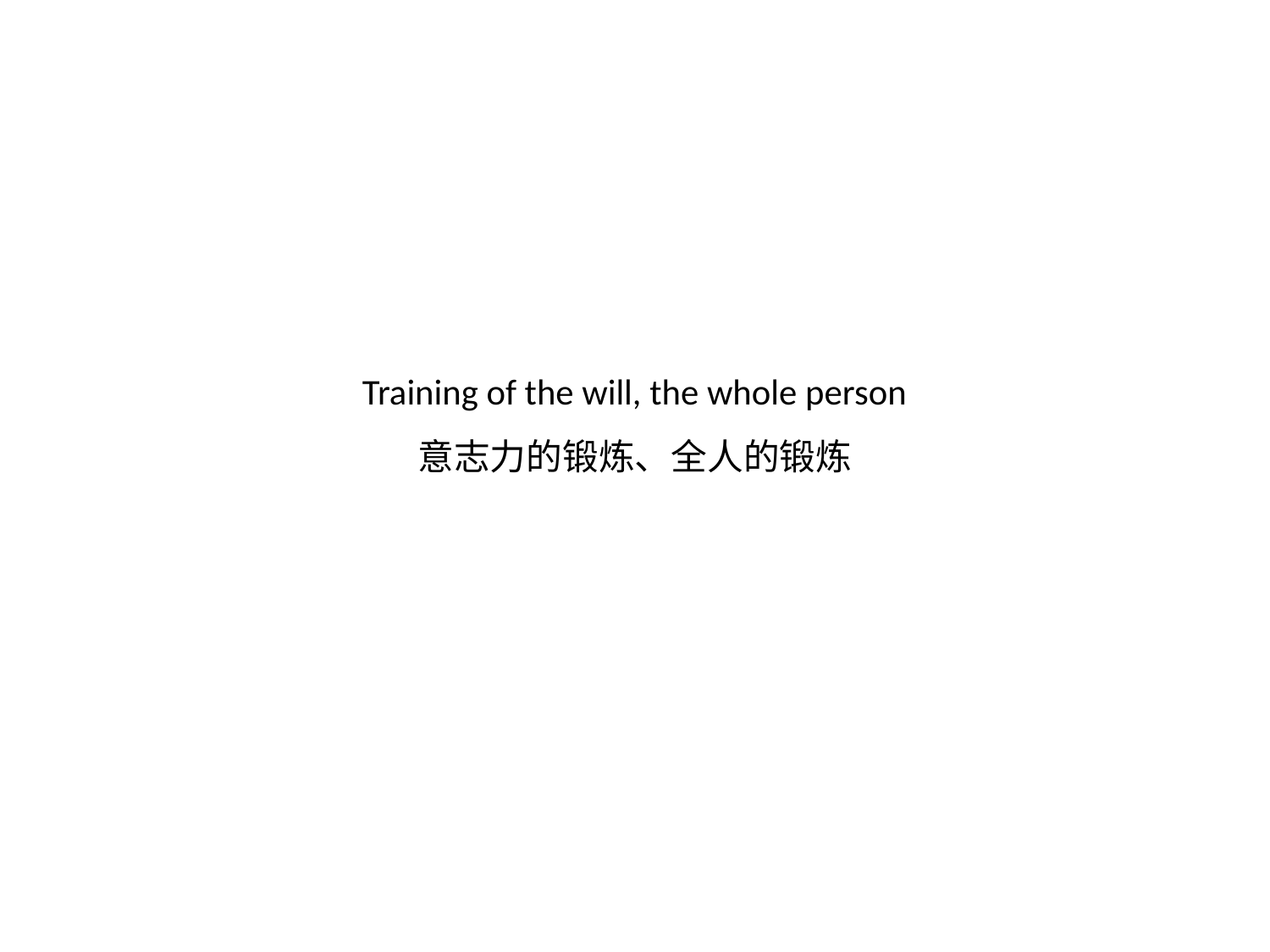

# Training of the will, the whole person 意志力的锻炼、全人的锻炼